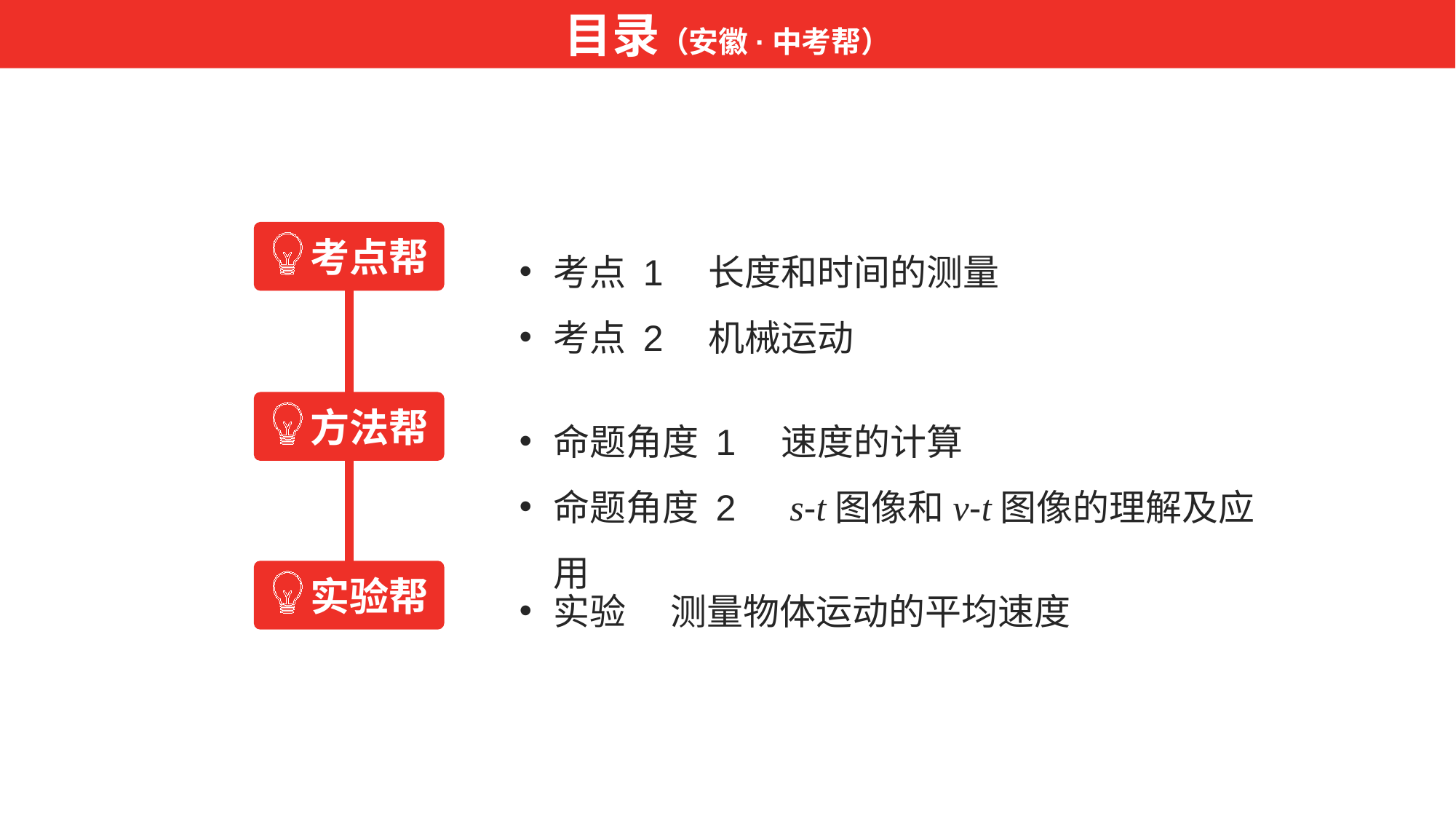

目录（安徽·中考帮）
考点帮

考点 1　长度和时间的测量
考点 2　机械运动
命题角度 1　速度的计算
命题角度 2　s-t图像和v-t图像的理解及应用
方法帮

实验帮

实验 　测量物体运动的平均速度